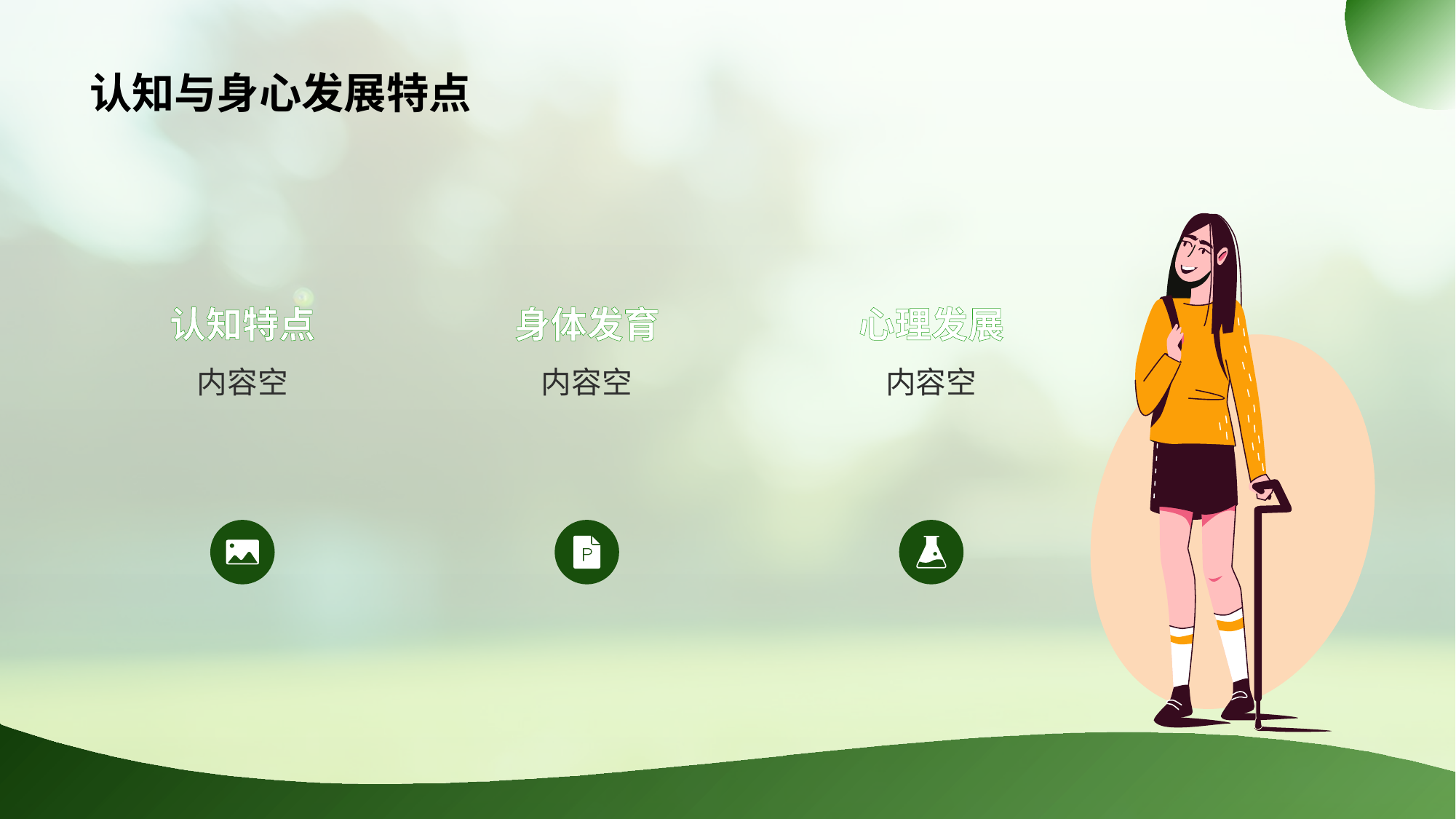

# 认知与身心发展特点

认知特点
内容空

身体发育
内容空

心理发展
内容空